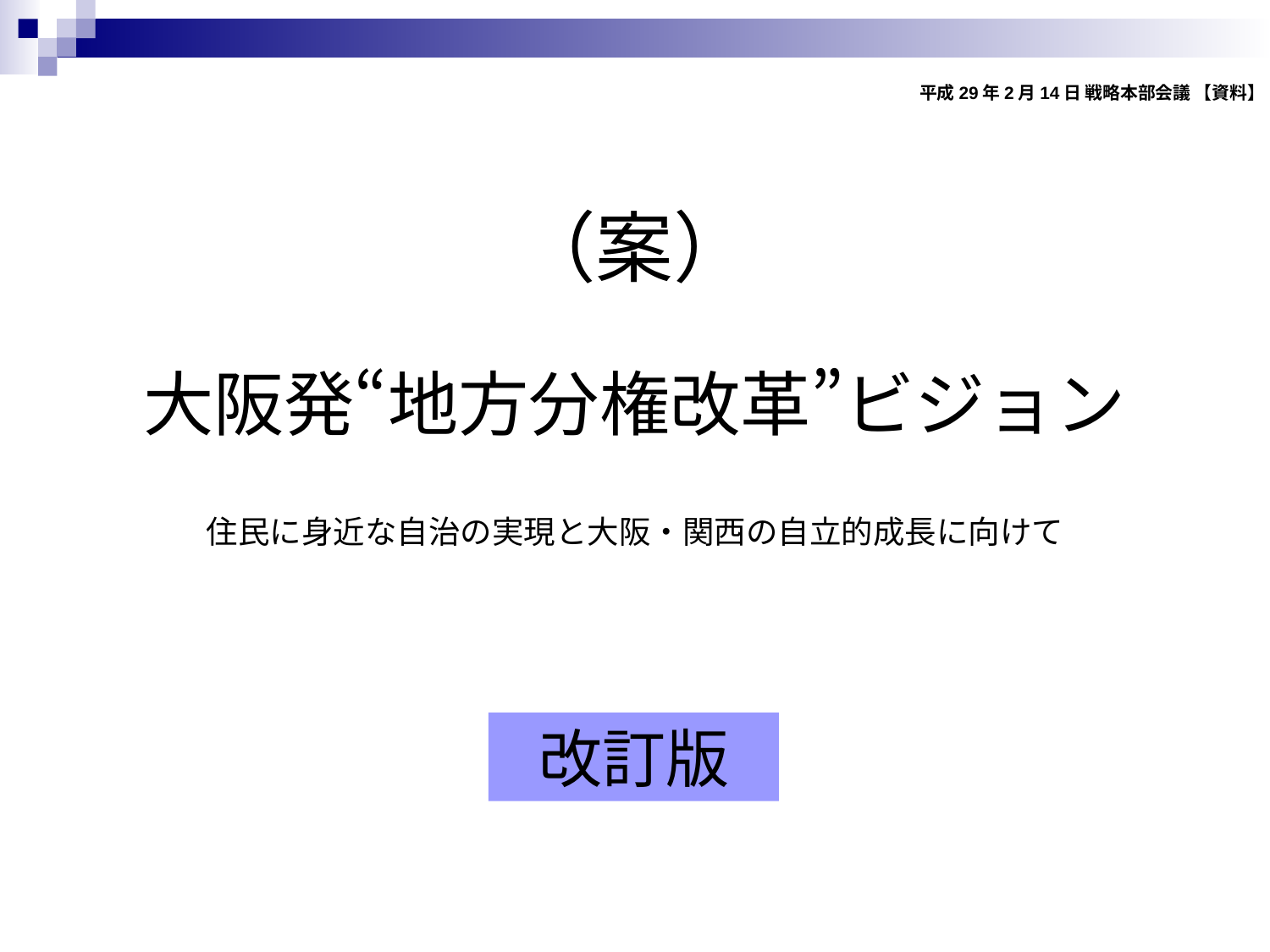

平成29年2月14日 戦略本部会議 【資料】
（案）
# 大阪発“地方分権改革”ビジョン 住民に身近な自治の実現と大阪・関西の自立的成長に向けて
改訂版